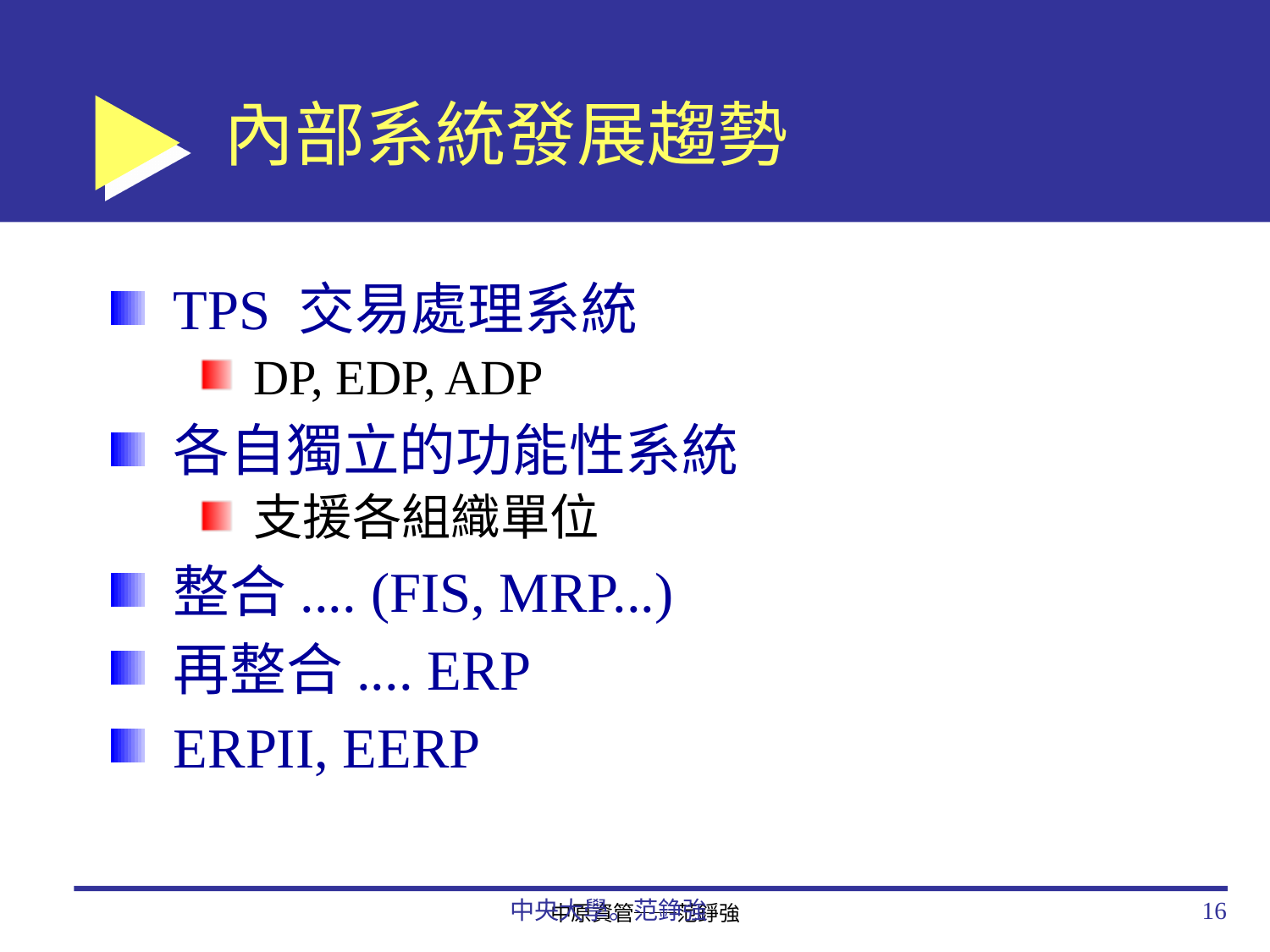

# 內部系統發展趨勢
TPS 交易處理系統
DP, EDP, ADP
各自獨立的功能性系統
支援各組織單位
整合.... (FIS, MRP...)
再整合.... ERP
ERPII, EERP
中央大學。范錚強
16